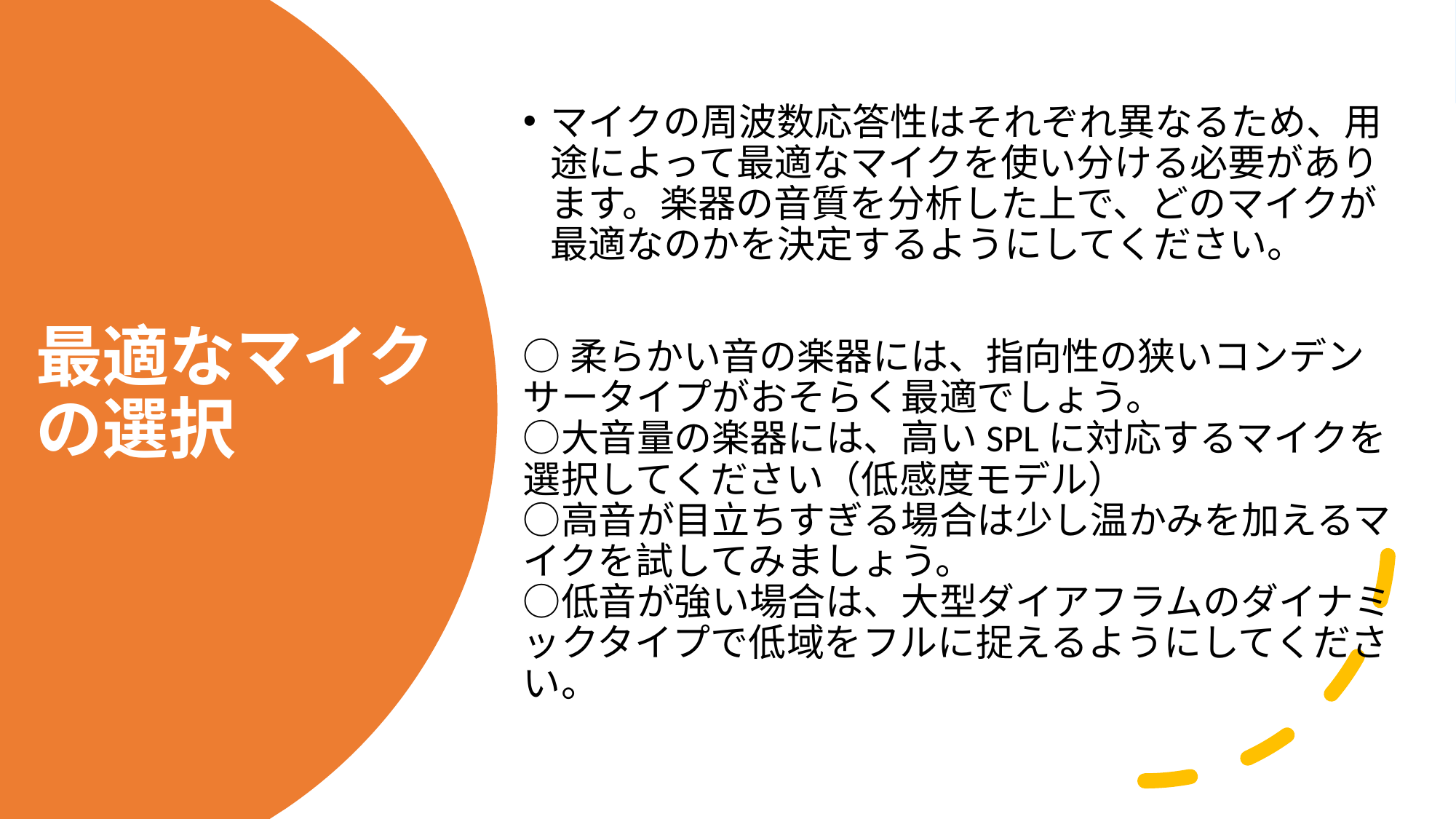

マイクの周波数応答性はそれぞれ異なるため、用途によって最適なマイクを使い分ける必要があります。楽器の音質を分析した上で、どのマイクが最適なのかを決定するようにしてください。

○柔らかい音の楽器には、指向性の狭いコンデンサータイプがおそらく最適でしょう。
○大音量の楽器には、高いSPLに対応するマイクを選択してください（低感度モデル）
○高音が目立ちすぎる場合は少し温かみを加えるマイクを試してみましょう。
○低音が強い場合は、大型ダイアフラムのダイナミックタイプで低域をフルに捉えるようにしてください。
# 最適なマイクの選択